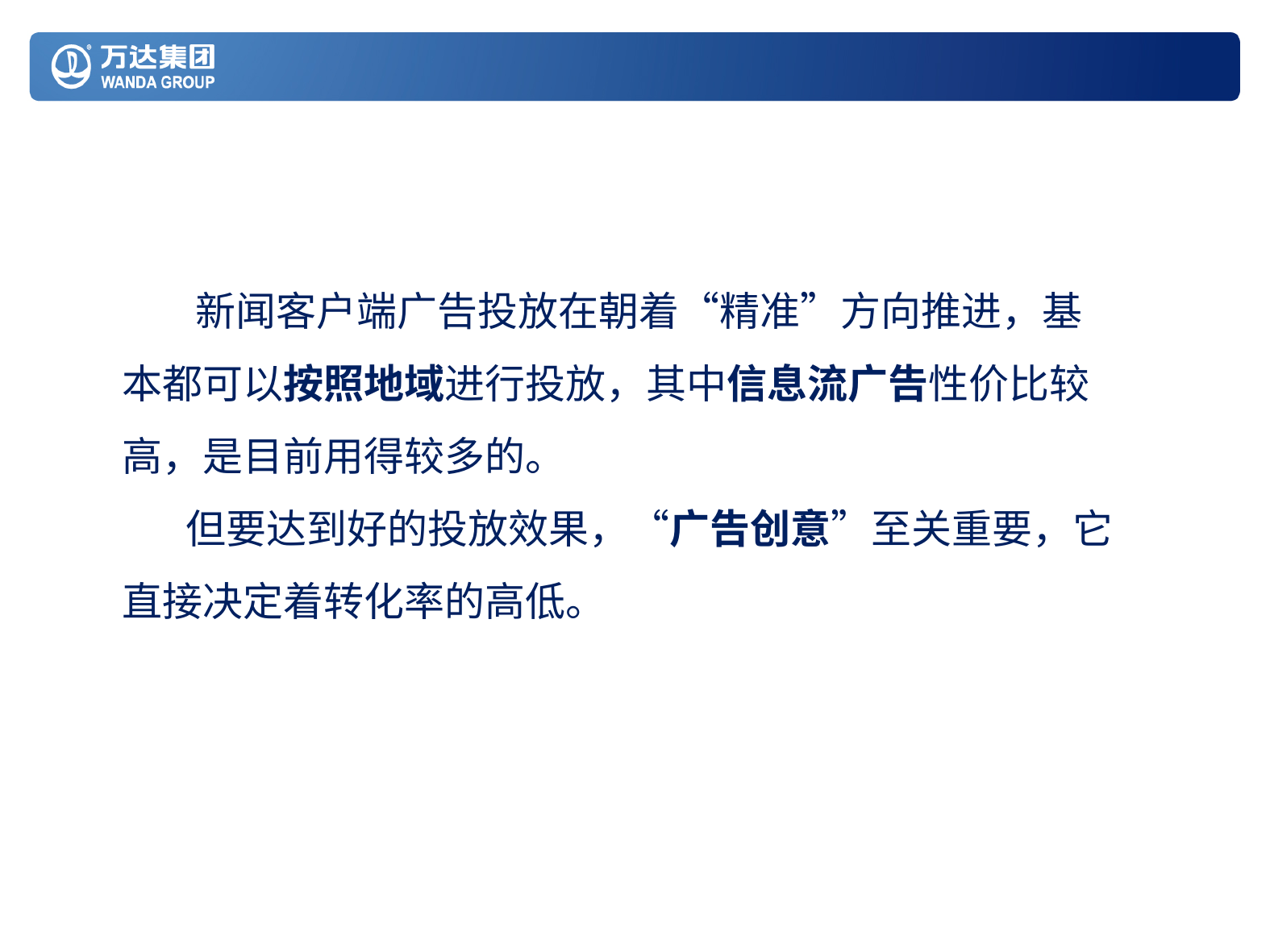

新闻客户端广告投放在朝着“精准”方向推进，基本都可以按照地域进行投放，其中信息流广告性价比较高，是目前用得较多的。
      但要达到好的投放效果，“广告创意”至关重要，它直接决定着转化率的高低。